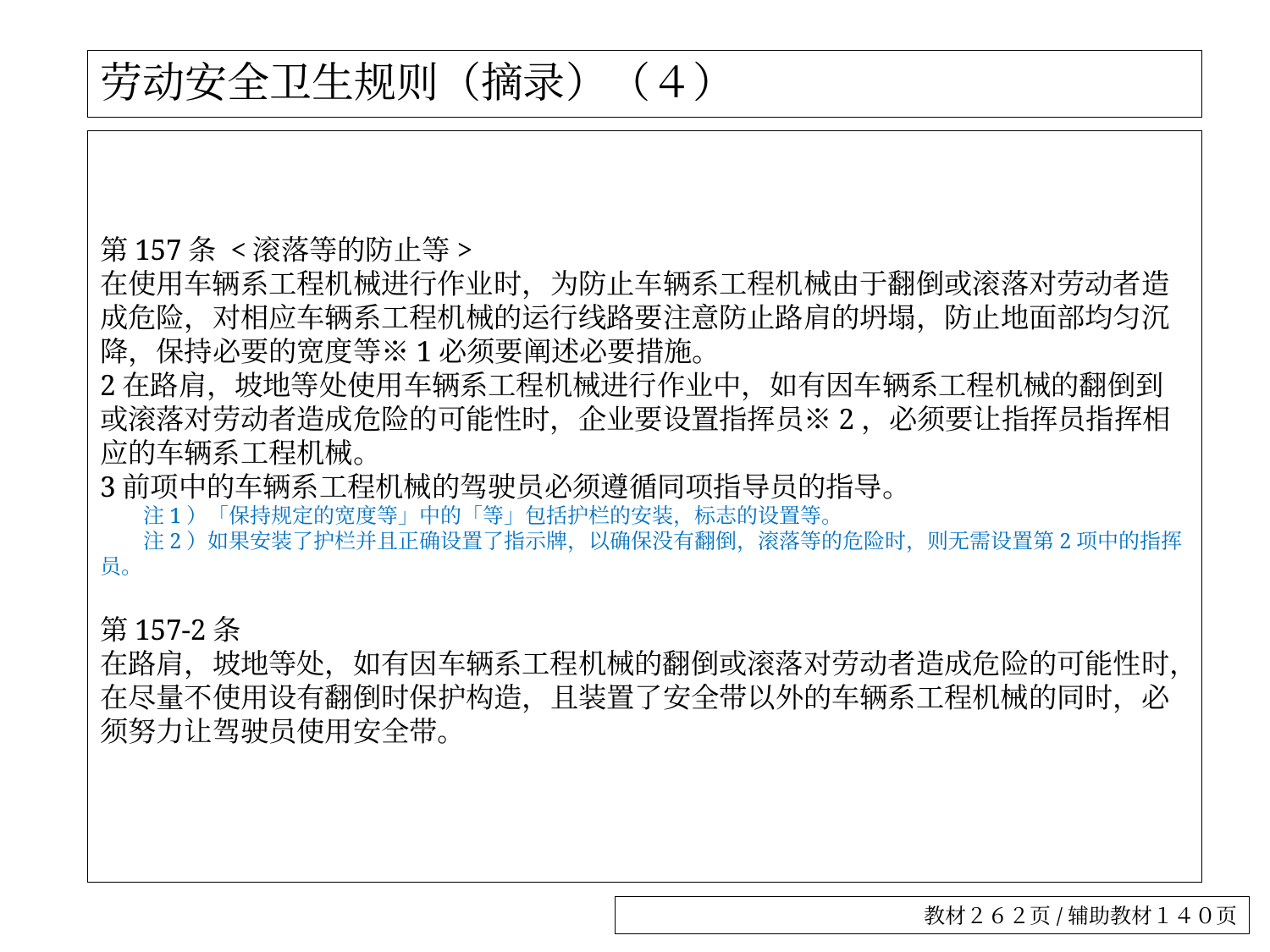

# 劳动安全卫生规则（摘录）（４）
第157条 <滚落等的防止等>
在使用车辆系工程机械进行作业时，为防止车辆系工程机械由于翻倒或滚落对劳动者造成危险，对相应车辆系工程机械的运行线路要注意防止路肩的坍塌，防止地面部均匀沉降，保持必要的宽度等※1必须要阐述必要措施。
2在路肩，坡地等处使用车辆系工程机械进行作业中，如有因车辆系工程机械的翻倒到或滚落对劳动者造成危险的可能性时，企业要设置指挥员※2，必须要让指挥员指挥相应的车辆系工程机械。
3前项中的车辆系工程机械的驾驶员必须遵循同项指导员的指导。
       注1）「保持规定的宽度等」中的「等」包括护栏的安装，标志的设置等。
       注2）如果安装了护栏并且正确设置了指示牌，以确保没有翻倒，滚落等的危险时，则无需设置第2项中的指挥员。

第157-2条
在路肩，坡地等处，如有因车辆系工程机械的翻倒或滚落对劳动者造成危险的可能性时，在尽量不使用设有翻倒时保护构造，且装置了安全带以外的车辆系工程机械的同时，必须努力让驾驶员使用安全带。

教材２６２页/辅助教材１４０页